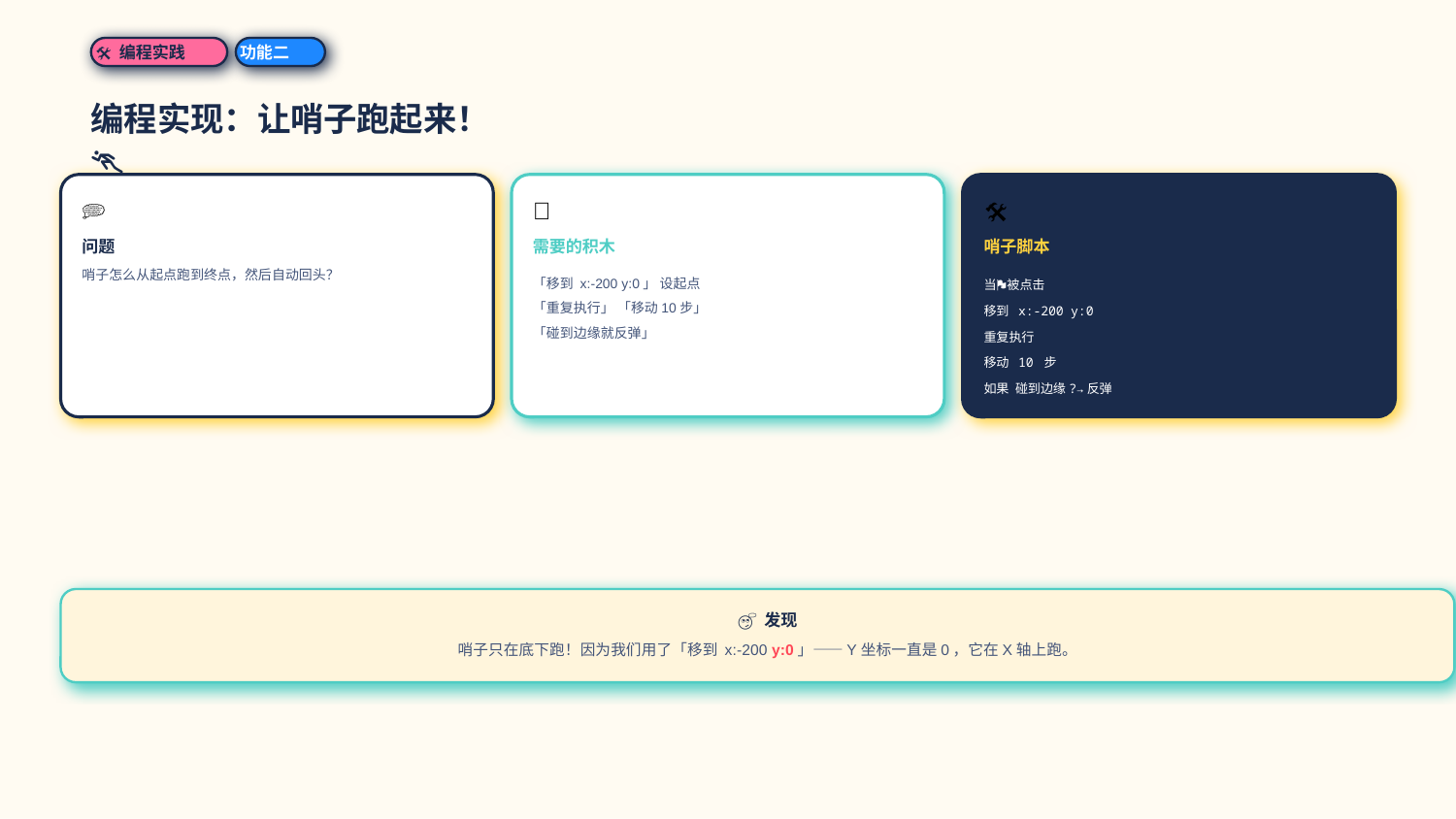

🛠 编程实践
功能二
编程实现：让哨子跑起来！🏃

💭
🧩
🛠
问题
需要的积木
哨子脚本
哨子怎么从起点跑到终点，然后自动回头？
「移到 x:-200 y:0」 设起点
「重复执行」 「移动10步」
「碰到边缘就反弹」
当🏴被点击
移到 x:-200 y:0
重复执行
移动 10 步
如果 碰到边缘?→反弹

🤔 发现
哨子只在底下跑！因为我们用了「移到 x:-200 y:0」——Y坐标一直是0，它在X轴上跑。